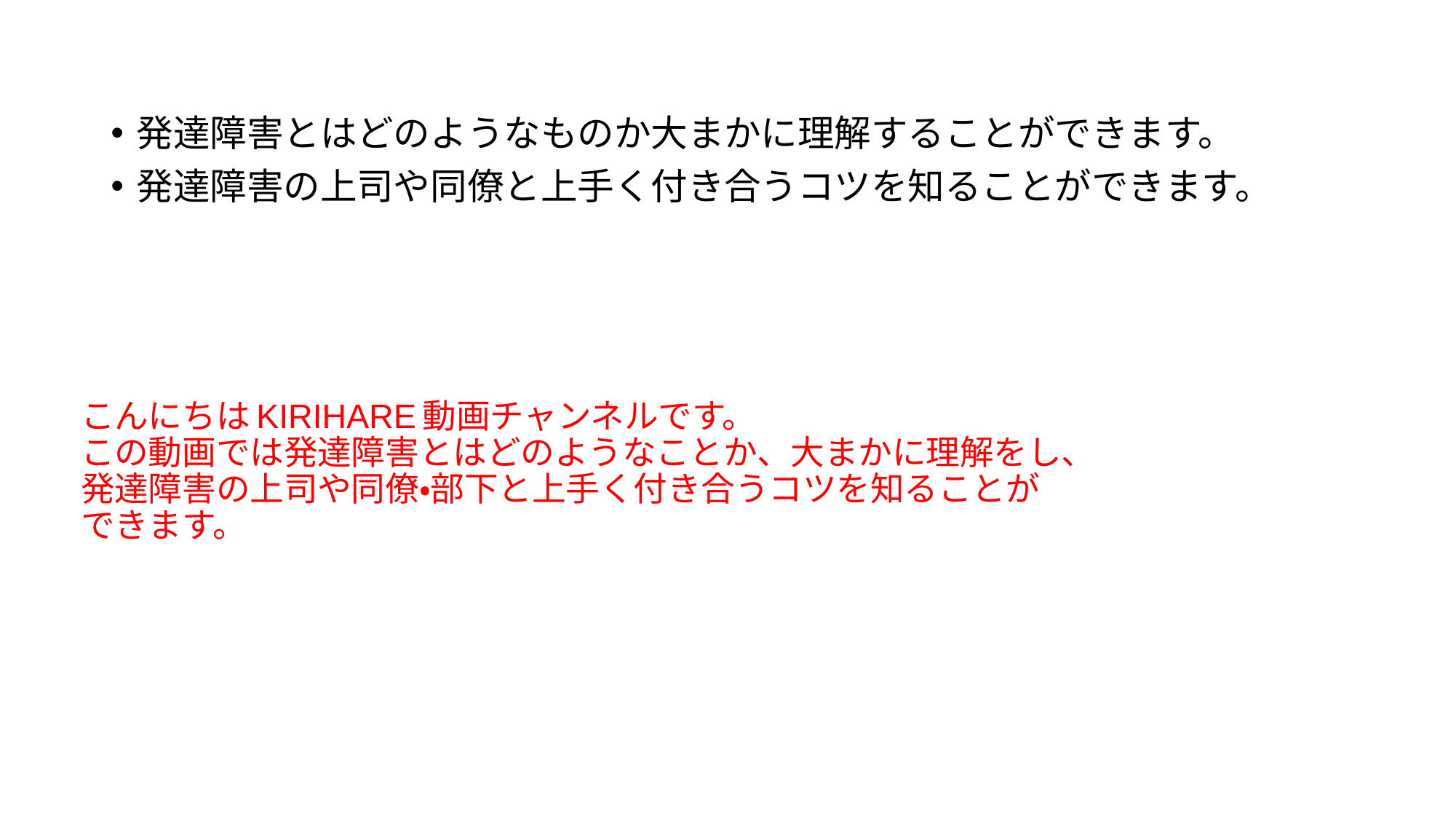

発達障害とはどのようなものか大まかに理解することができます。
発達障害の上司や同僚と上手く付き合うコツを知ることができます。

# こんにちはKIRIHARE動画チャンネルです。 この動画では発達障害とはどのようなことか、大まかに理解をし、 発達障害の上司や同僚・部下と上手く付き合うコツを知ることが できます。